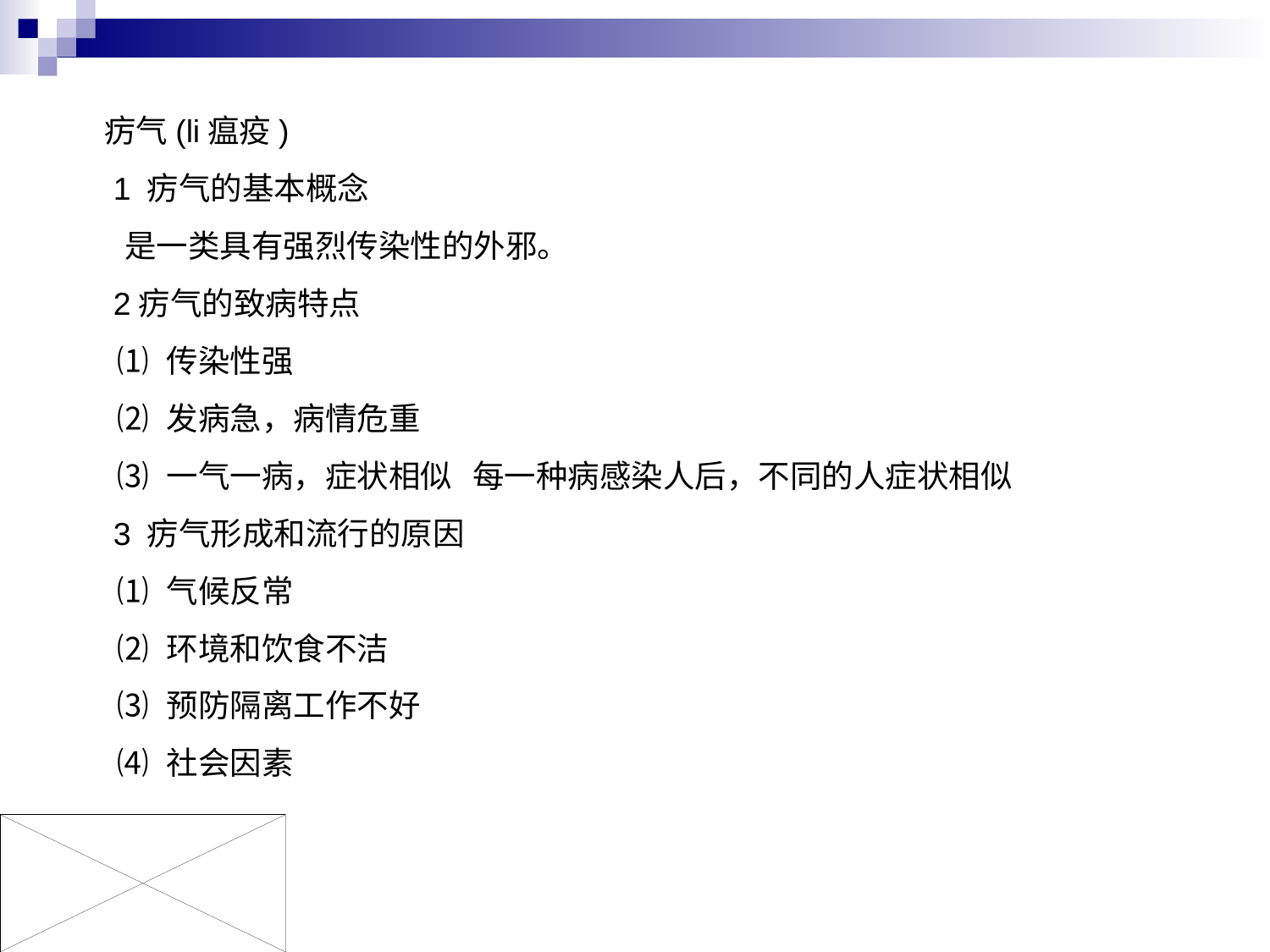

疠气(li瘟疫)
   1 疠气的基本概念
   是一类具有强烈传染性的外邪。
   2疠气的致病特点
   ⑴ 传染性强
   ⑵ 发病急，病情危重
   ⑶ 一气一病，症状相似  每一种病感染人后，不同的人症状相似
   3 疠气形成和流行的原因
   ⑴ 气候反常
   ⑵ 环境和饮食不洁
   ⑶ 预防隔离工作不好
   ⑷ 社会因素